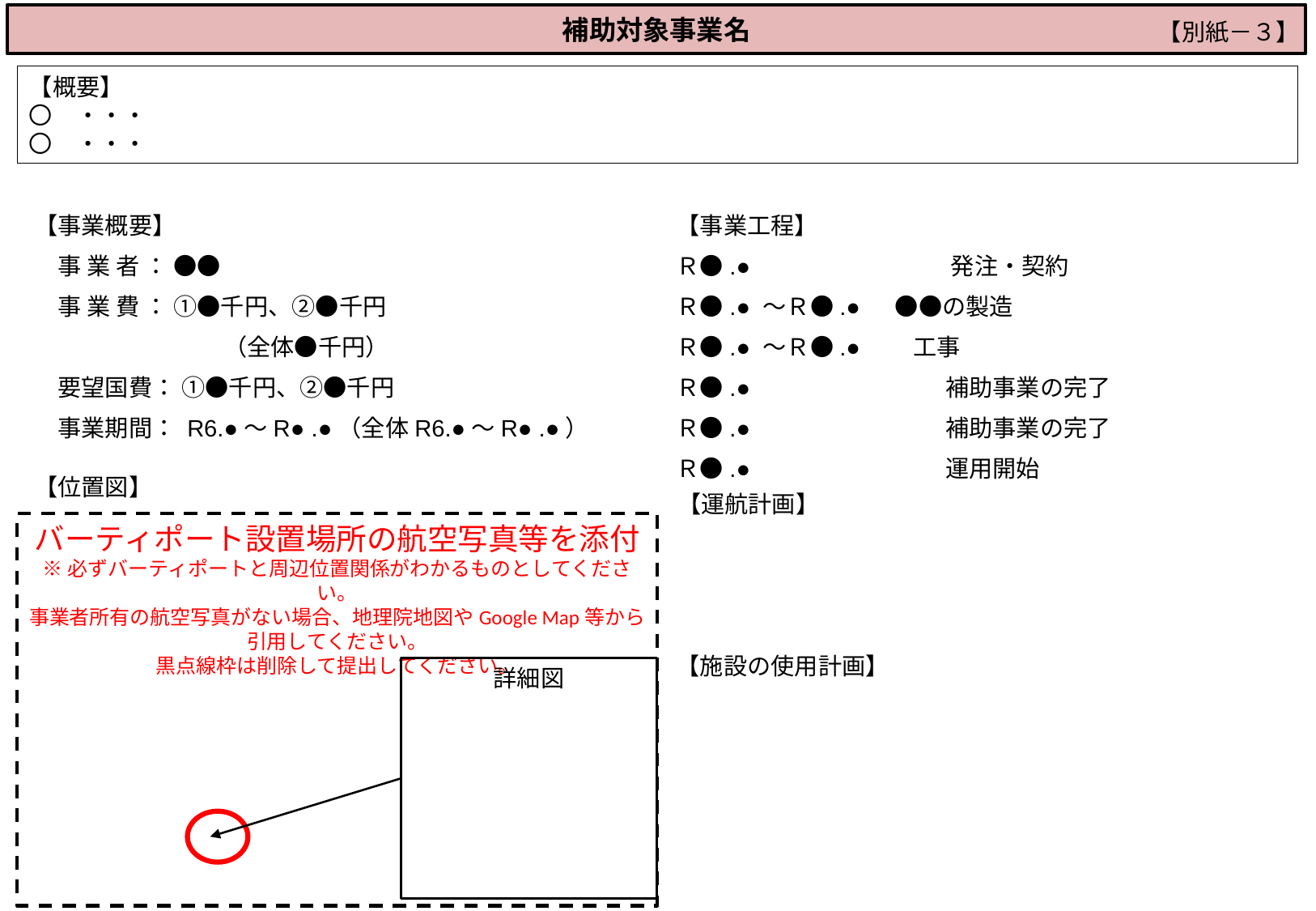

補助対象事業名
【別紙－３】
【概要】
〇　・・・
〇　・・・
【事業概要】
　事 業 者 ： ●●
　事 業 費 ： ①●千円、②●千円
　　　　　　　　（全体●千円）
　要望国費： ①●千円、②●千円
　事業期間： R6.●～R● .●（全体R6.●～R● .●）
【事業工程】
Ｒ●.●　　　 　　　　　発注・契約
Ｒ●.● ～Ｒ●.●　 ●●の製造
Ｒ●.● ～Ｒ●.●　　工事
Ｒ●.●　　　　　　　　補助事業の完了
Ｒ●.●　　　　　　　　補助事業の完了
Ｒ●.●　　　　　　　　運用開始
【位置図】
【運航計画】
バーティポート設置場所の航空写真等を添付
※必ずバーティポートと周辺位置関係がわかるものとしてください。
事業者所有の航空写真がない場合、地理院地図やGoogle Map等から引用してください。
黒点線枠は削除して提出してください。
【施設の使用計画】
詳細図